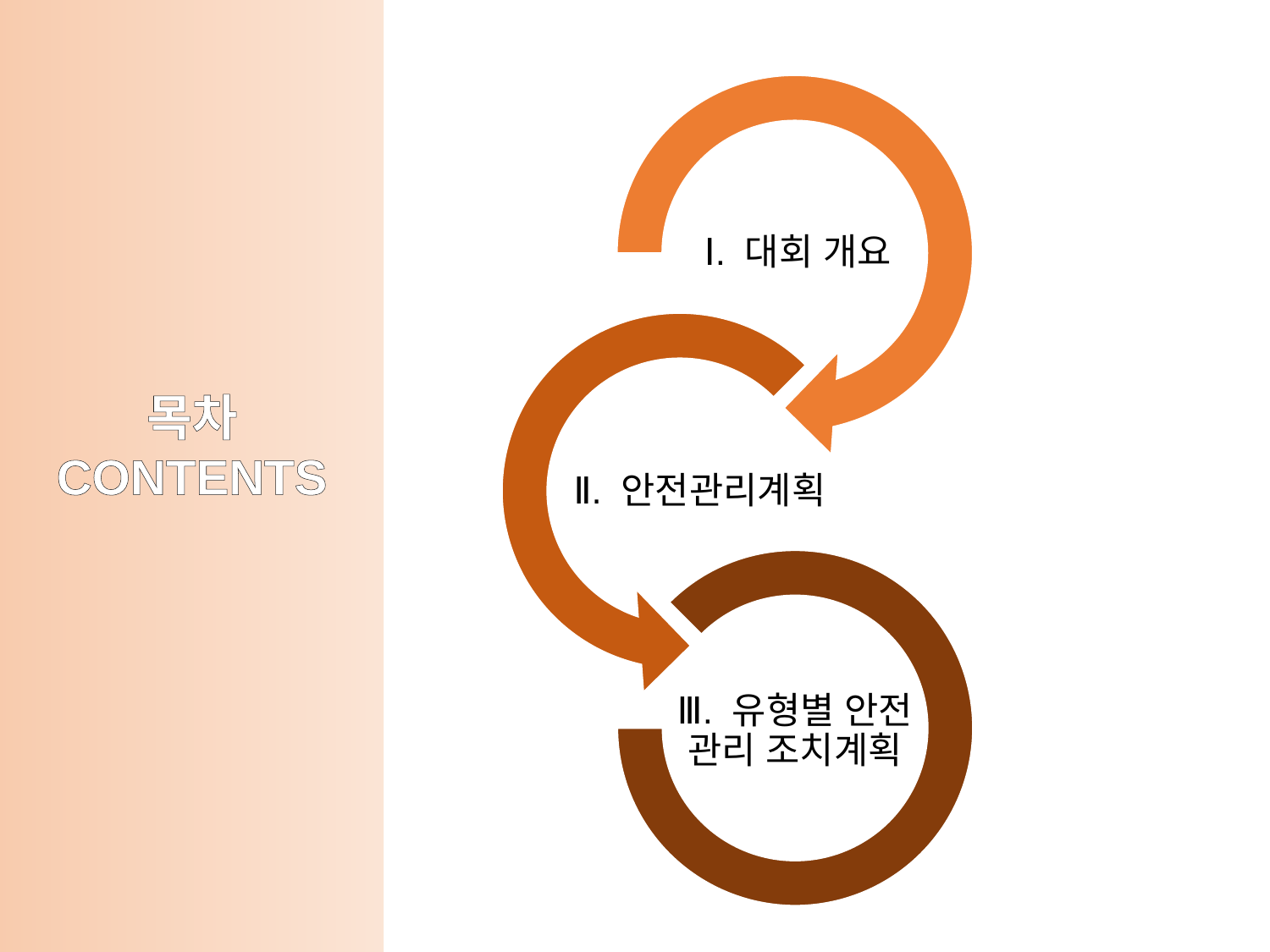

Ⅰ. 대회 개요
Ⅱ. 안전관리계획
Ⅲ. 유형별 안전 관리 조치계획
목차
CONTENTS